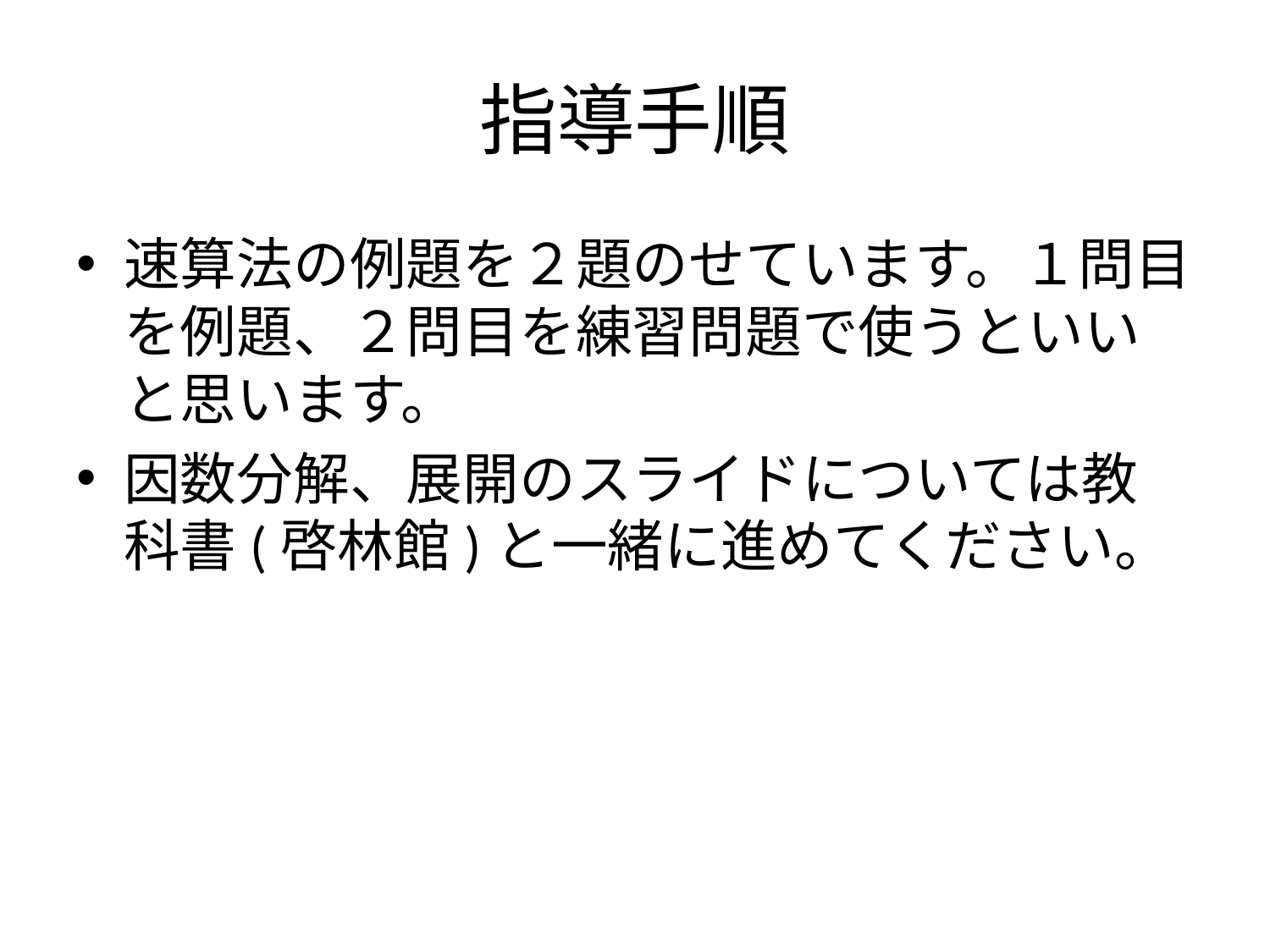

# 指導手順
速算法の例題を２題のせています。１問目を例題、２問目を練習問題で使うといいと思います。
因数分解、展開のスライドについては教科書(啓林館)と一緒に進めてください。